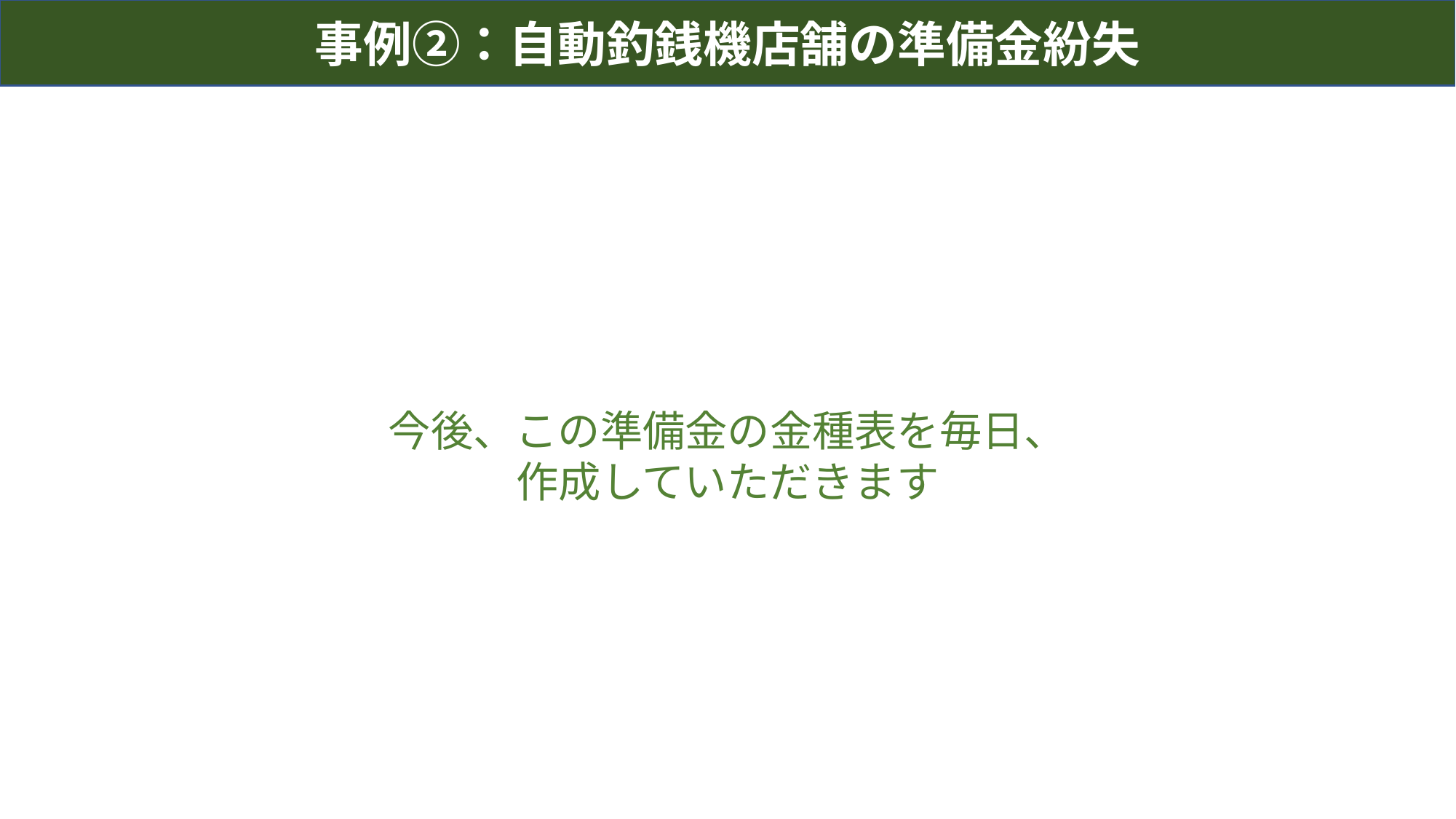

事例②：自動釣銭機店舗の準備金紛失
今後、この準備金の金種表を毎日、
作成していただきます